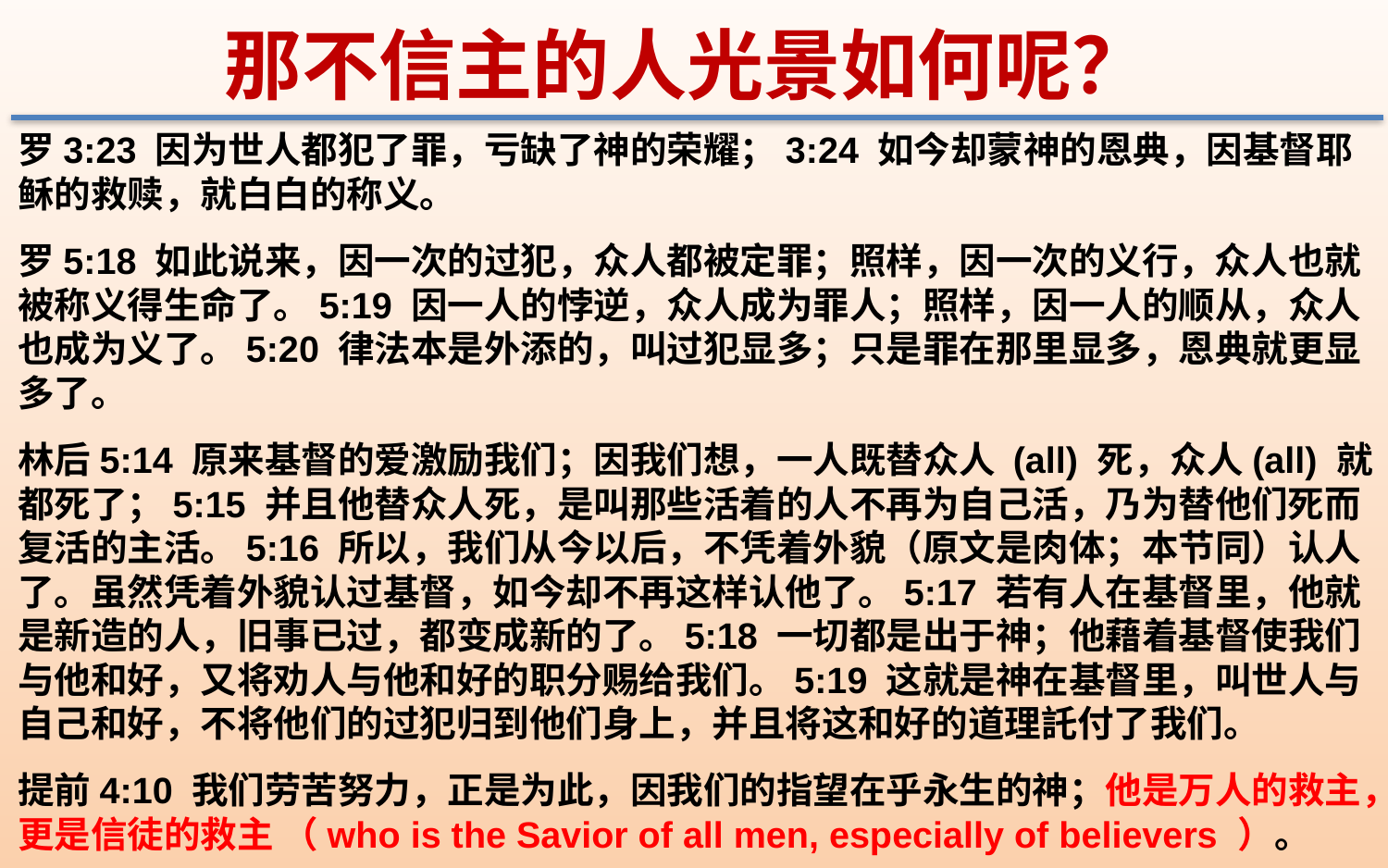

那不信主的人光景如何呢？
罗3:23 因为世人都犯了罪，亏缺了神的荣耀；3:24 如今却蒙神的恩典，因基督耶稣的救赎，就白白的称义。
罗5:18 如此说来，因一次的过犯，众人都被定罪；照样，因一次的义行，众人也就被称义得生命了。5:19 因一人的悖逆，众人成为罪人；照样，因一人的顺从，众人也成为义了。5:20 律法本是外添的，叫过犯显多；只是罪在那里显多，恩典就更显多了。
林后5:14 原来基督的爱激励我们；因我们想，一人既替众人 (all) 死，众人(all) 就都死了；5:15 并且他替众人死，是叫那些活着的人不再为自己活，乃为替他们死而复活的主活。5:16 所以，我们从今以后，不凭着外貌（原文是肉体；本节同）认人了。虽然凭着外貌认过基督，如今却不再这样认他了。5:17 若有人在基督里，他就是新造的人，旧事已过，都变成新的了。5:18 一切都是出于神；他藉着基督使我们与他和好，又将劝人与他和好的职分赐给我们。5:19 这就是神在基督里，叫世人与自己和好，不将他们的过犯归到他们身上，并且将这和好的道理託付了我们。
提前4:10 我们劳苦努力，正是为此，因我们的指望在乎永生的神；他是万人的救主，更是信徒的救主 （who is the Savior of all men, especially of believers ）。